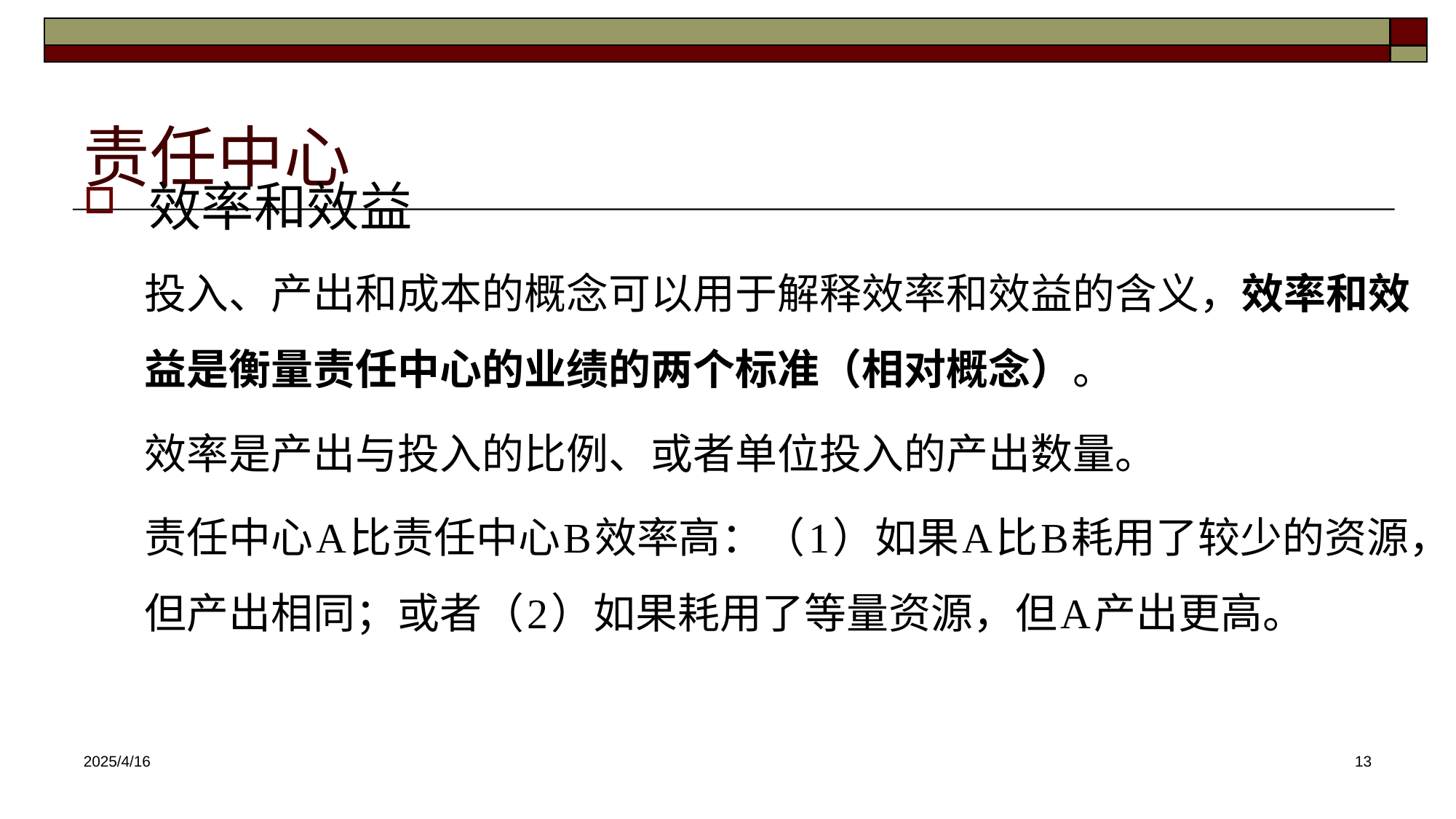

# 责任中心
效率和效益
投入、产出和成本的概念可以用于解释效率和效益的含义，效率和效益是衡量责任中心的业绩的两个标准（相对概念）。
效率是产出与投入的比例、或者单位投入的产出数量。
责任中心A比责任中心B效率高：（1）如果A比B耗用了较少的资源，但产出相同；或者（2）如果耗用了等量资源，但A产出更高。
2025/4/16
13